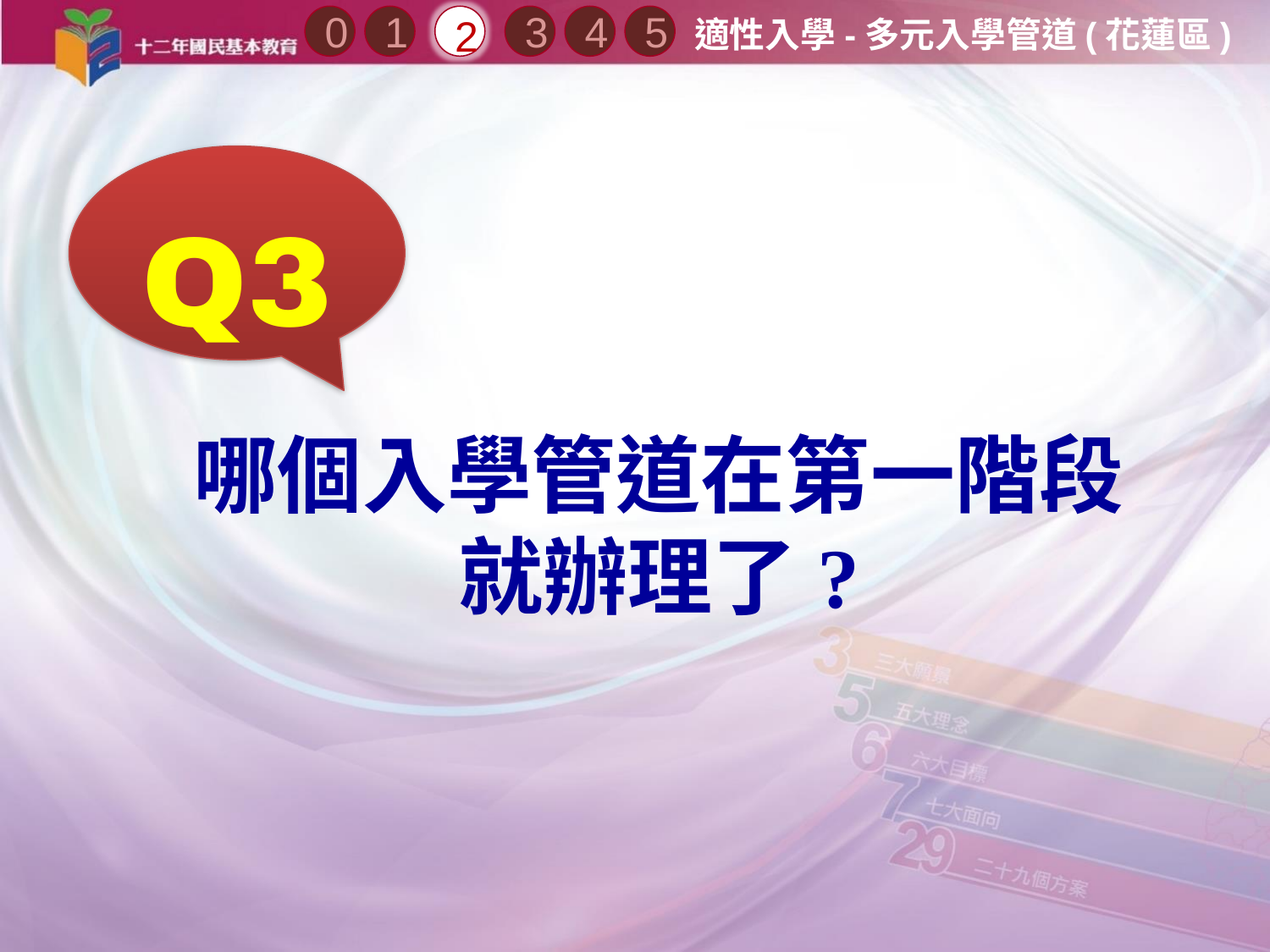

適性入學-多元入學管道(花蓮區)
0
2
3
1
4
5
Q3
哪個入學管道在第一階段就辦理了?